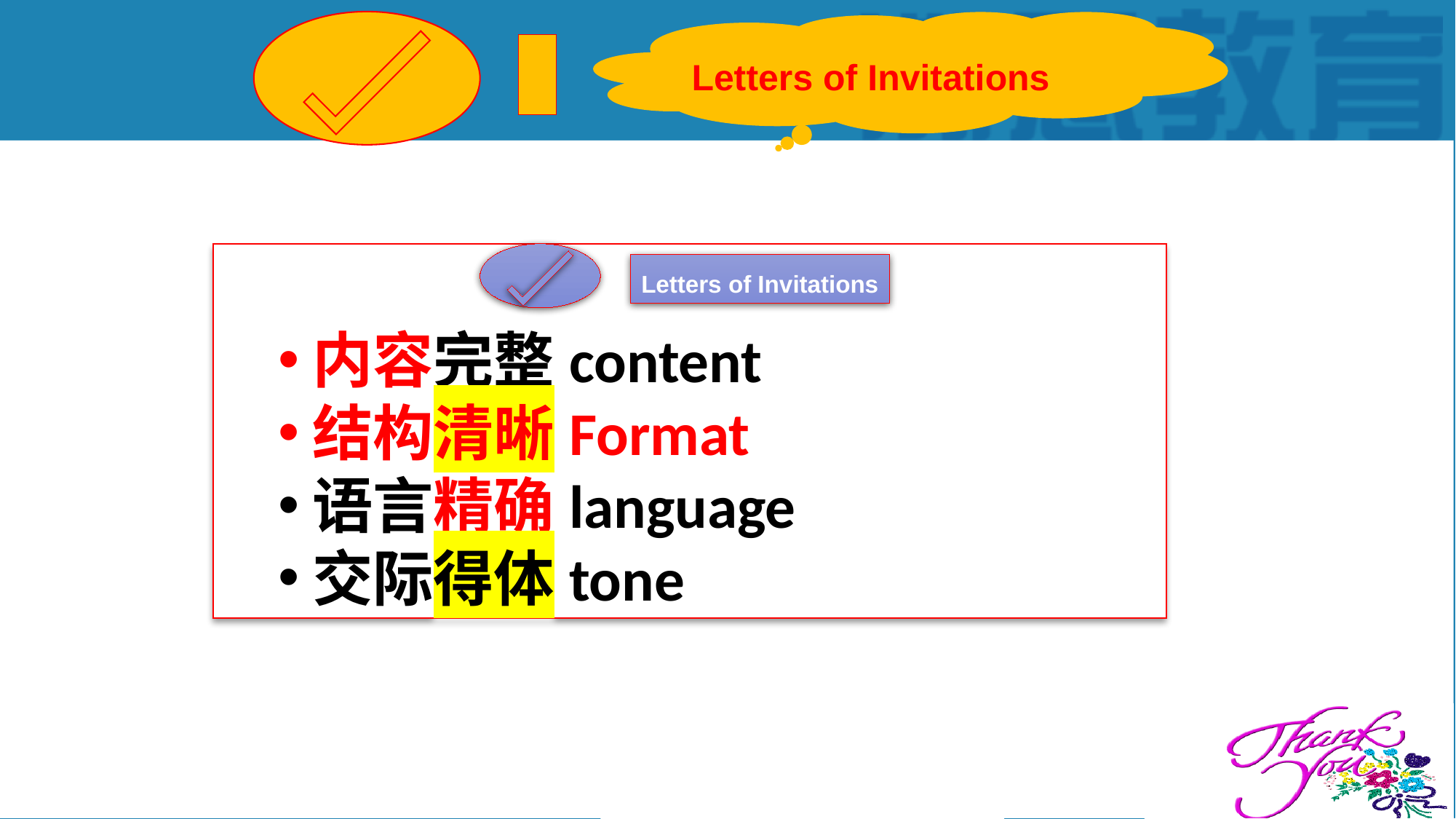

Letters of Invitations

内容完整content
结构清晰Format
语言精确language
交际得体tone

Letters of Invitations